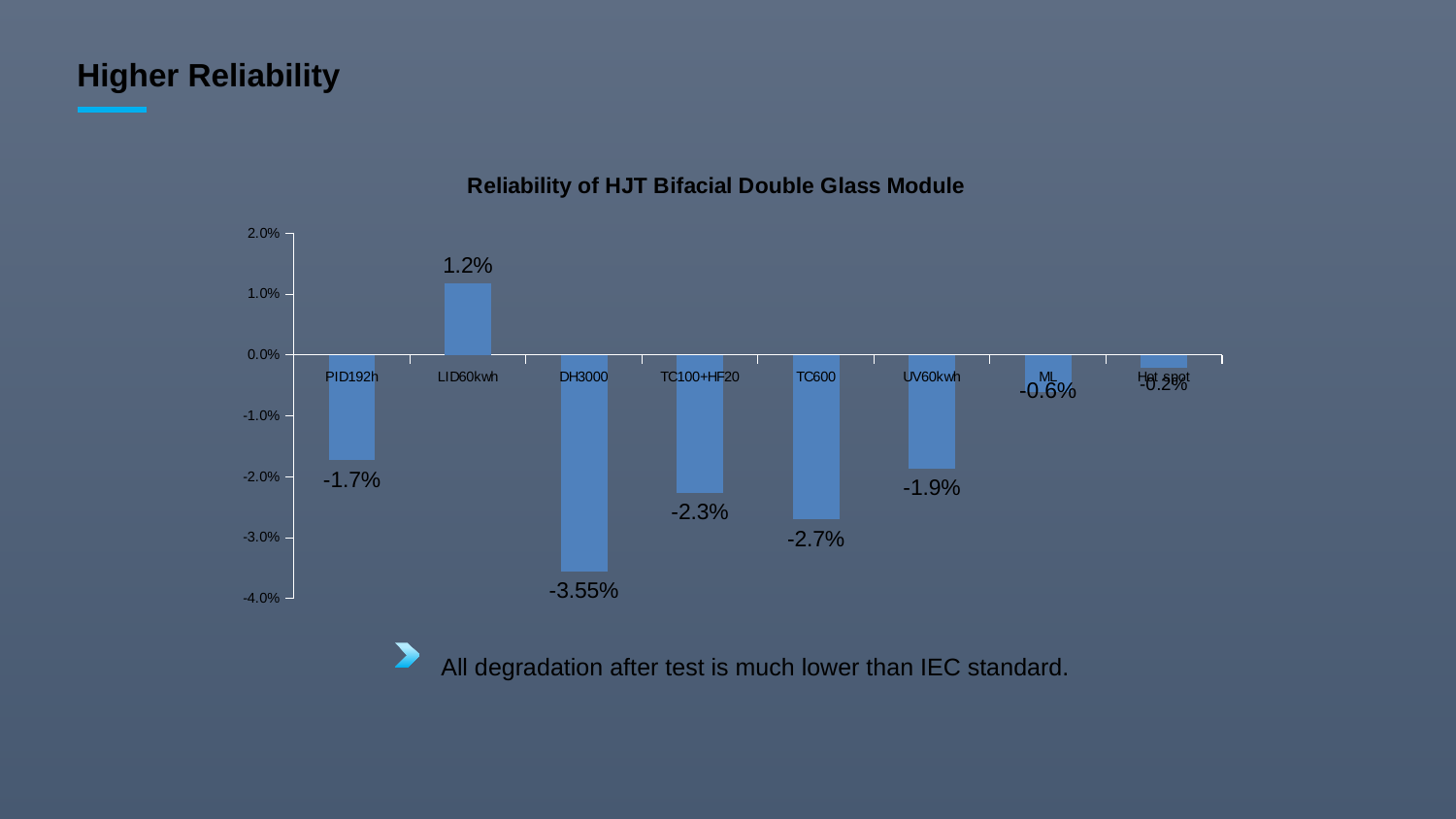

Higher Reliability

### Chart: Reliability of HJT Bifacial Double Glass Module

| Category | 衰减 |
|---|---|
| PID192h | -0.0173 |
| LID60kwh | 0.0118 |
| DH3000 | -0.0355 |
| TC100+HF20 | -0.0226 |
| TC600 | -0.027 |
| UV60kwh | -0.0186 |
| ML | -0.0061 |
| Hot spot | -0.0021 |
All degradation after test is much lower than IEC standard.